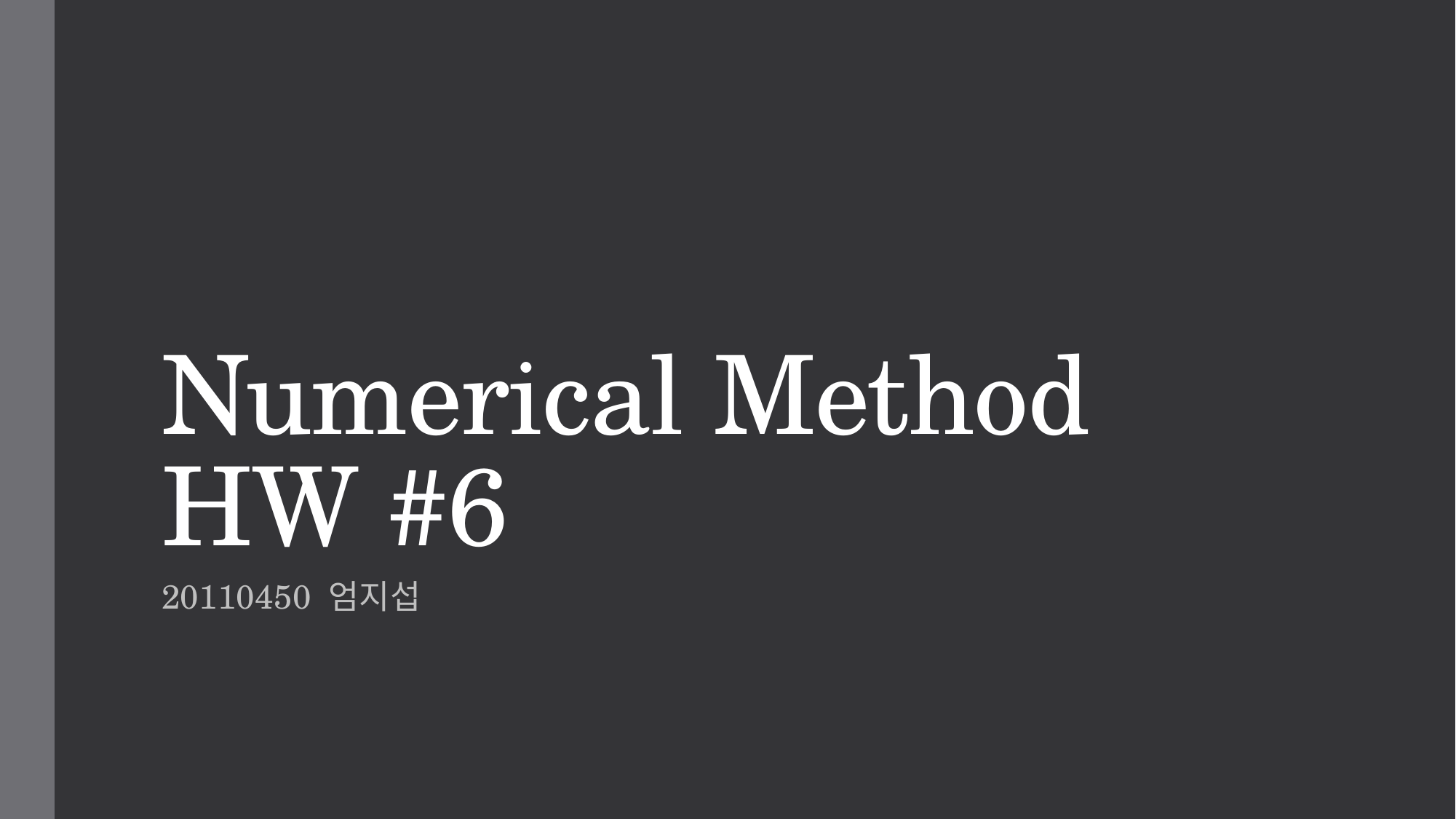

# Numerical Method HW #6
20110450 엄지섭